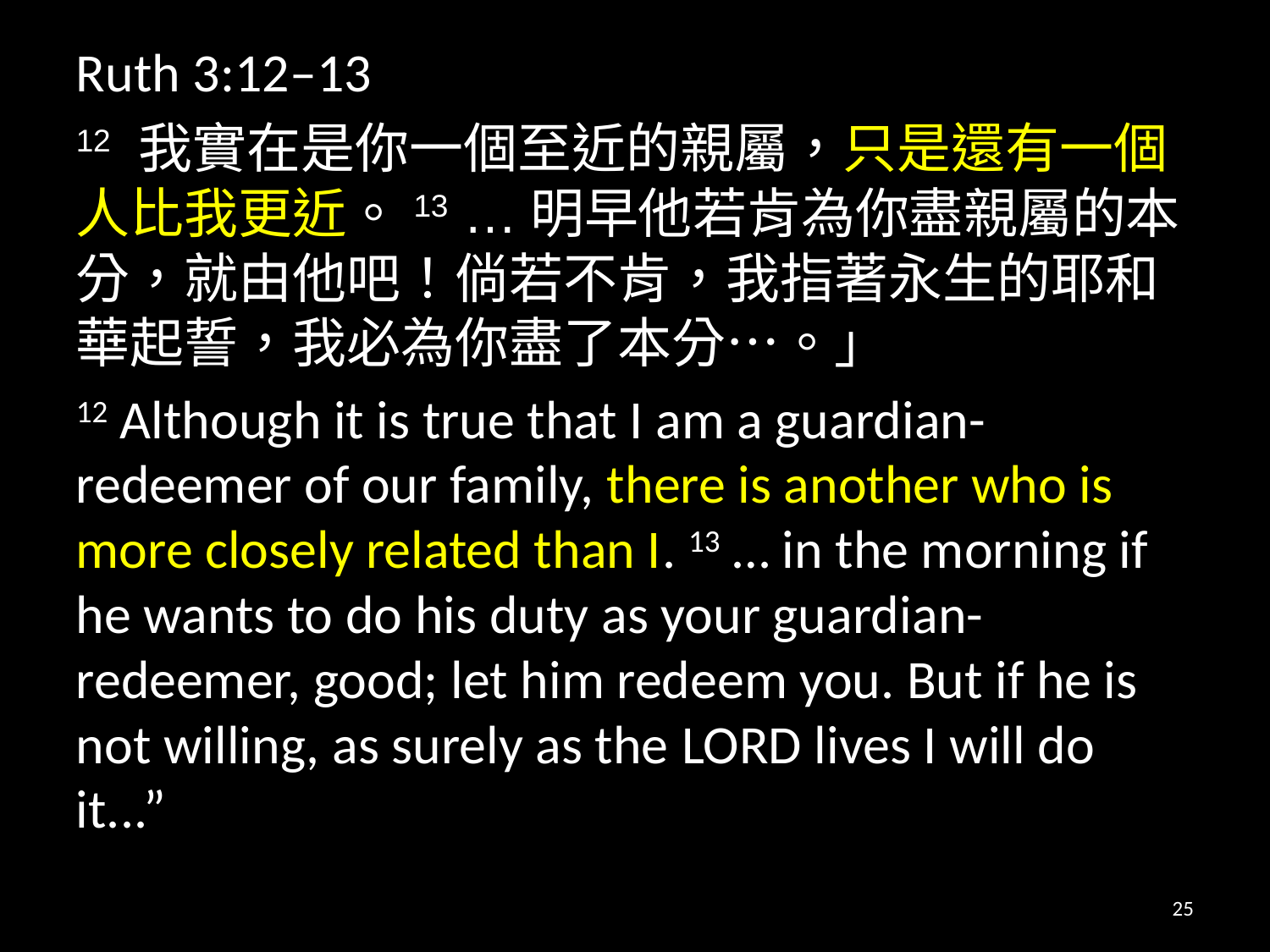

Ruth 3:12–13
12 我實在是你一個至近的親屬，只是還有一個人比我更近。13 …明早他若肯為你盡親屬的本分，就由他吧！倘若不肯，我指著永生的耶和華起誓，我必為你盡了本分…。」
12 Although it is true that I am a guardian-redeemer of our family, there is another who is more closely related than I. 13 … in the morning if he wants to do his duty as your guardian-redeemer, good; let him redeem you. But if he is not willing, as surely as the Lord lives I will do it...”

25